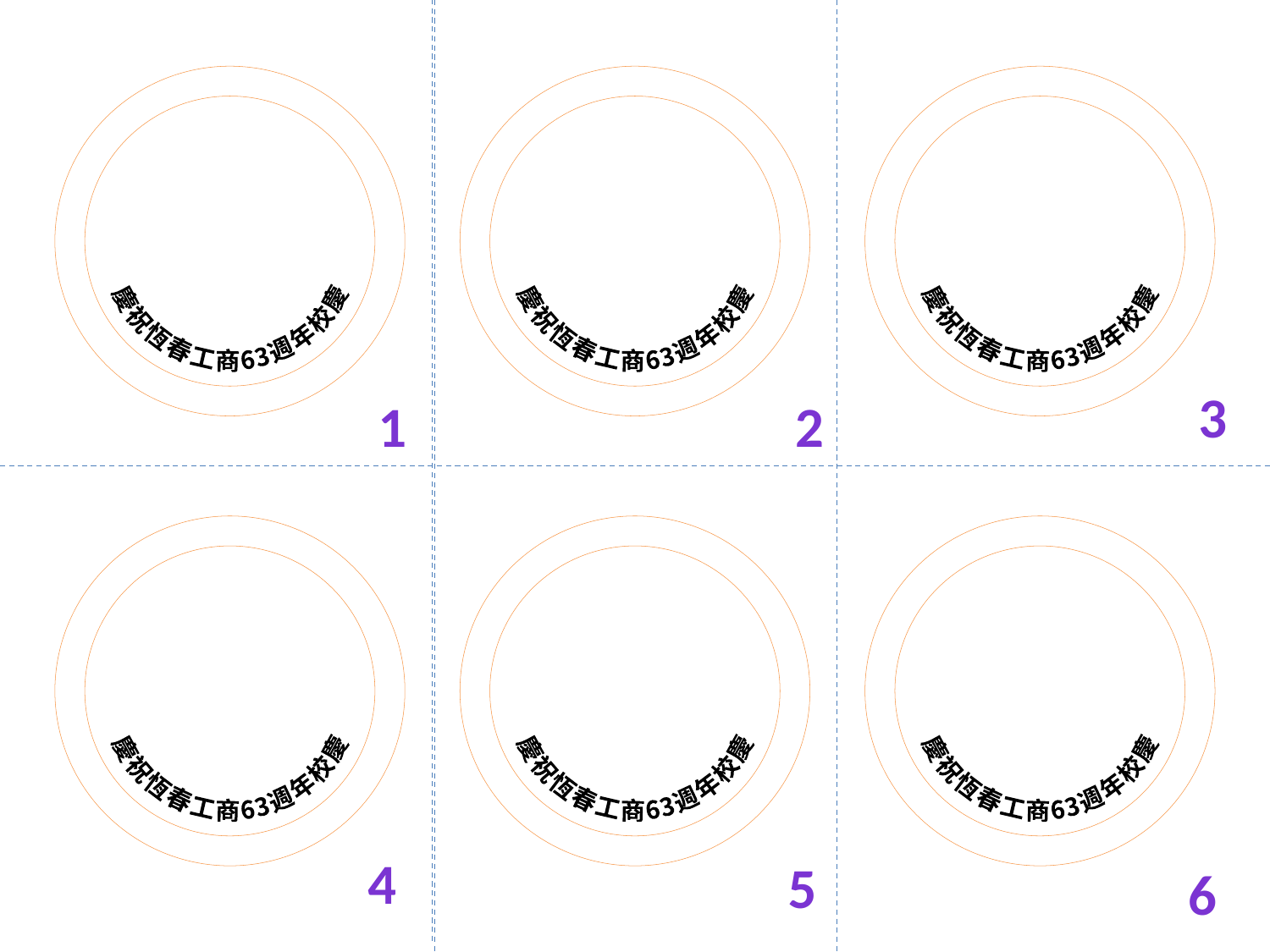

慶祝恆春工商63週年校慶

慶祝恆春工商63週年校慶

慶祝恆春工商63週年校慶
3
1
2

慶祝恆春工商63週年校慶

慶祝恆春工商63週年校慶

慶祝恆春工商63週年校慶
4
5
6